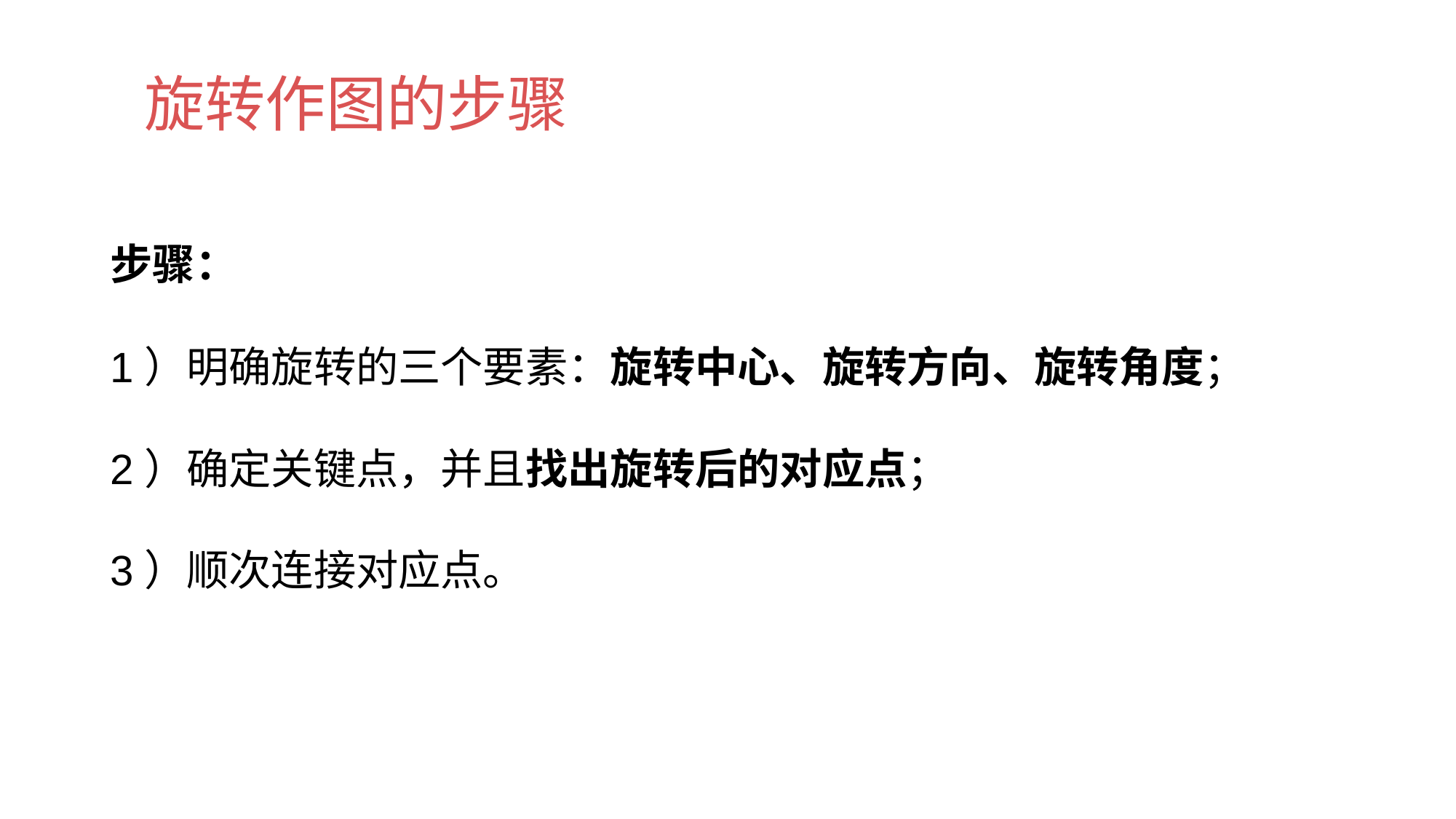

旋转作图的步骤
步骤：
1）明确旋转的三个要素：旋转中心、旋转方向、旋转角度；
2）确定关键点，并且找出旋转后的对应点；
3）顺次连接对应点。